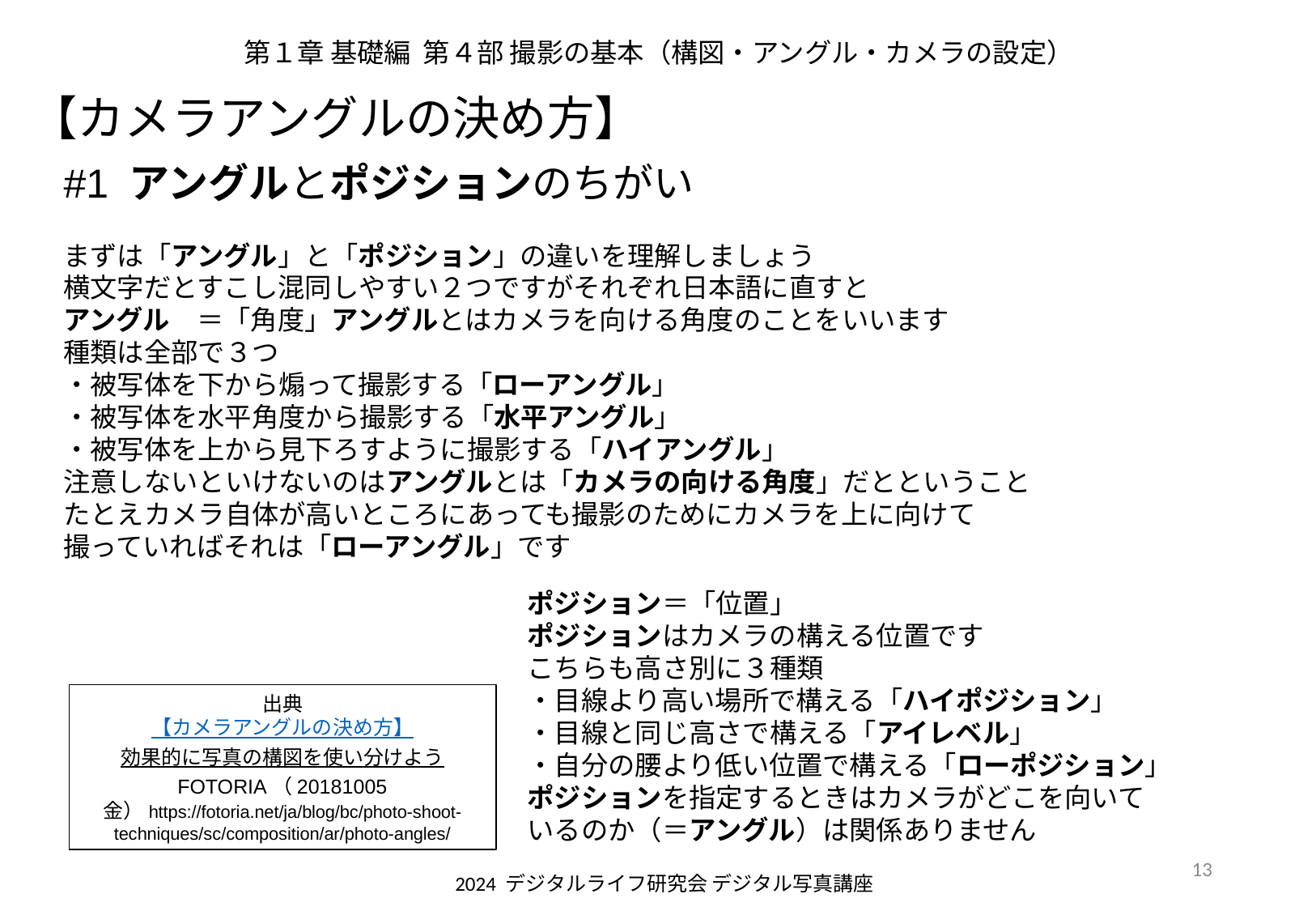

第１章 基礎編  第４部 撮影の基本（構図・アングル・カメラの設定）
【カメラアングルの決め方】
#1 アングルとポジションのちがい
まずは「アングル」と「ポジション」の違いを理解しましょう
横文字だとすこし混同しやすい２つですがそれぞれ日本語に直すと
アングル　＝「角度」アングルとはカメラを向ける角度のことをいいます
種類は全部で３つ
・被写体を下から煽って撮影する「ローアングル」
・被写体を水平角度から撮影する「水平アングル」
・被写体を上から見下ろすように撮影する「ハイアングル」
注意しないといけないのはアングルとは「カメラの向ける角度」だとということ
たとえカメラ自体が高いところにあっても撮影のためにカメラを上に向けて
撮っていればそれは「ローアングル」です
ポジション＝「位置」
ポジションはカメラの構える位置です
こちらも高さ別に３種類
・目線より高い場所で構える「ハイポジション」
・目線と同じ高さで構える「アイレベル」
・自分の腰より低い位置で構える「ローポジション」
ポジションを指定するときはカメラがどこを向いて
いるのか（＝アングル）は関係ありません
出典
【カメラアングルの決め方】
効果的に写真の構図を使い分けようFOTORIA（20181005 金）https://fotoria.net/ja/blog/bc/photo-shoot-techniques/sc/composition/ar/photo-angles/
13
  2024 デジタルライフ研究会 デジタル写真講座